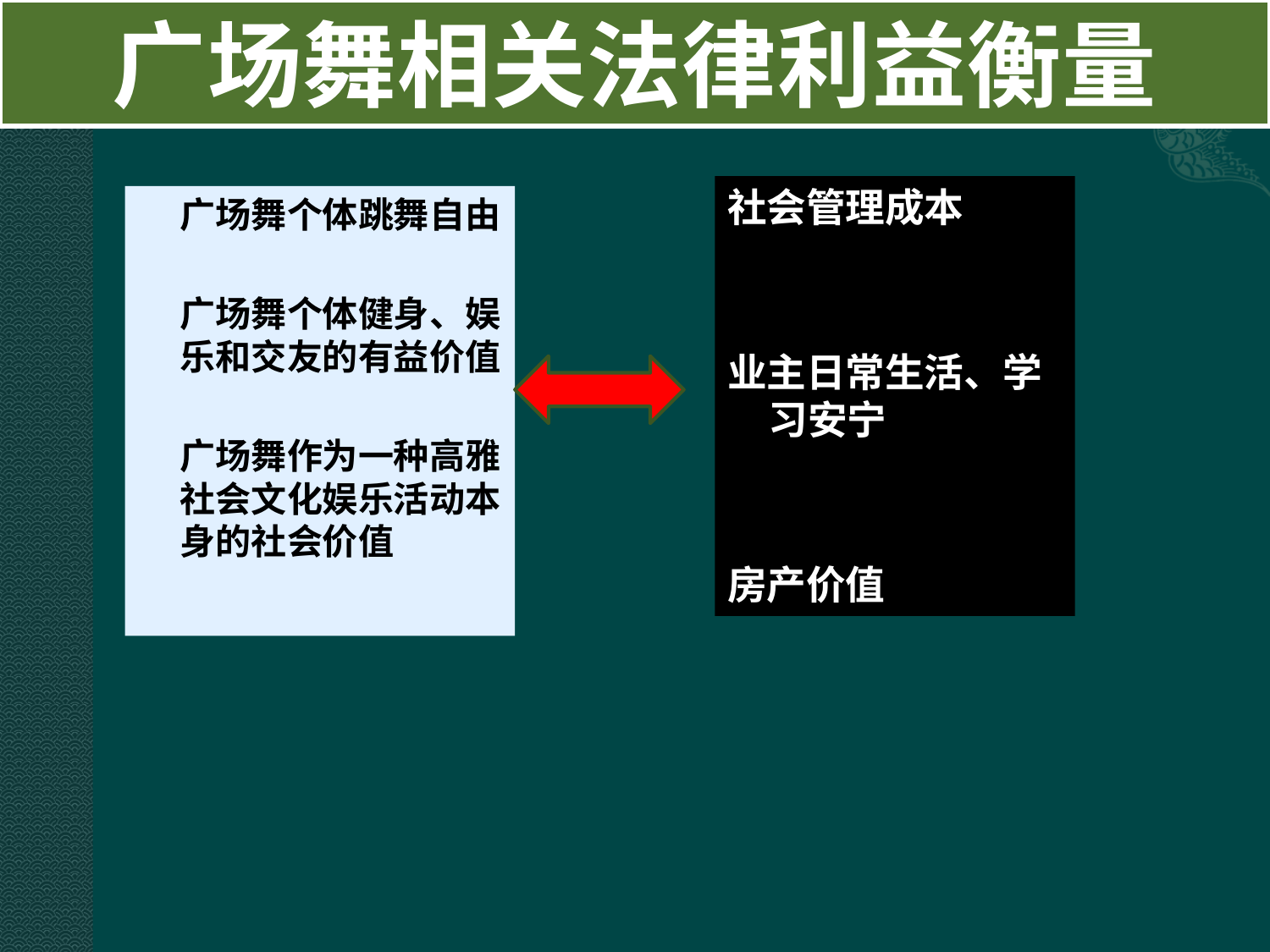

# 广场舞相关法律利益衡量
社会管理成本

业主日常生活、学习安宁

房产价值
广场舞个体跳舞自由

广场舞个体健身、娱乐和交友的有益价值

广场舞作为一种高雅社会文化娱乐活动本身的社会价值